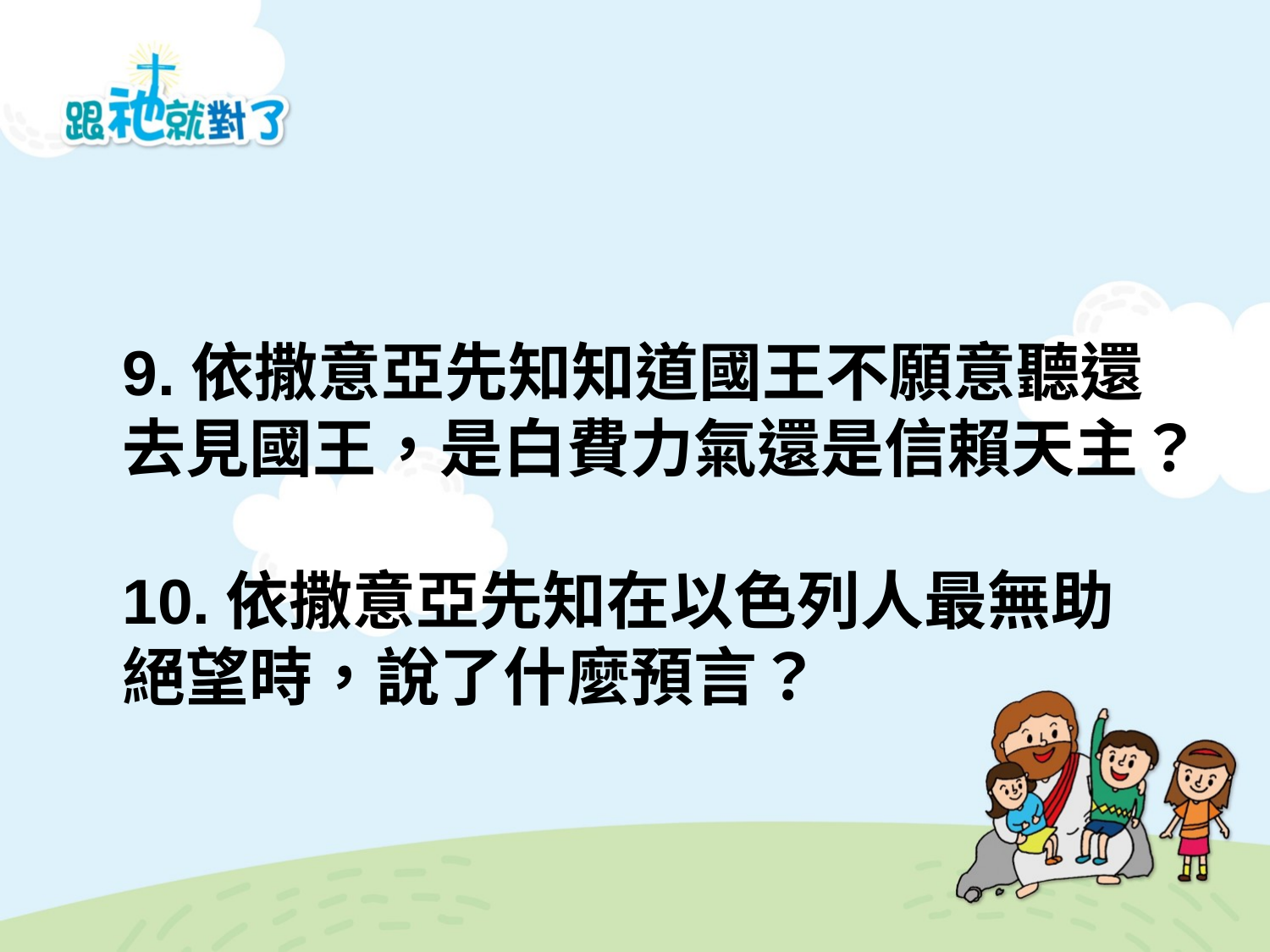

9.依撒意亞先知知道國王不願意聽還去見國王，是白費力氣還是信賴天主？

10.依撒意亞先知在以色列人最無助絕望時，說了什麼預言？